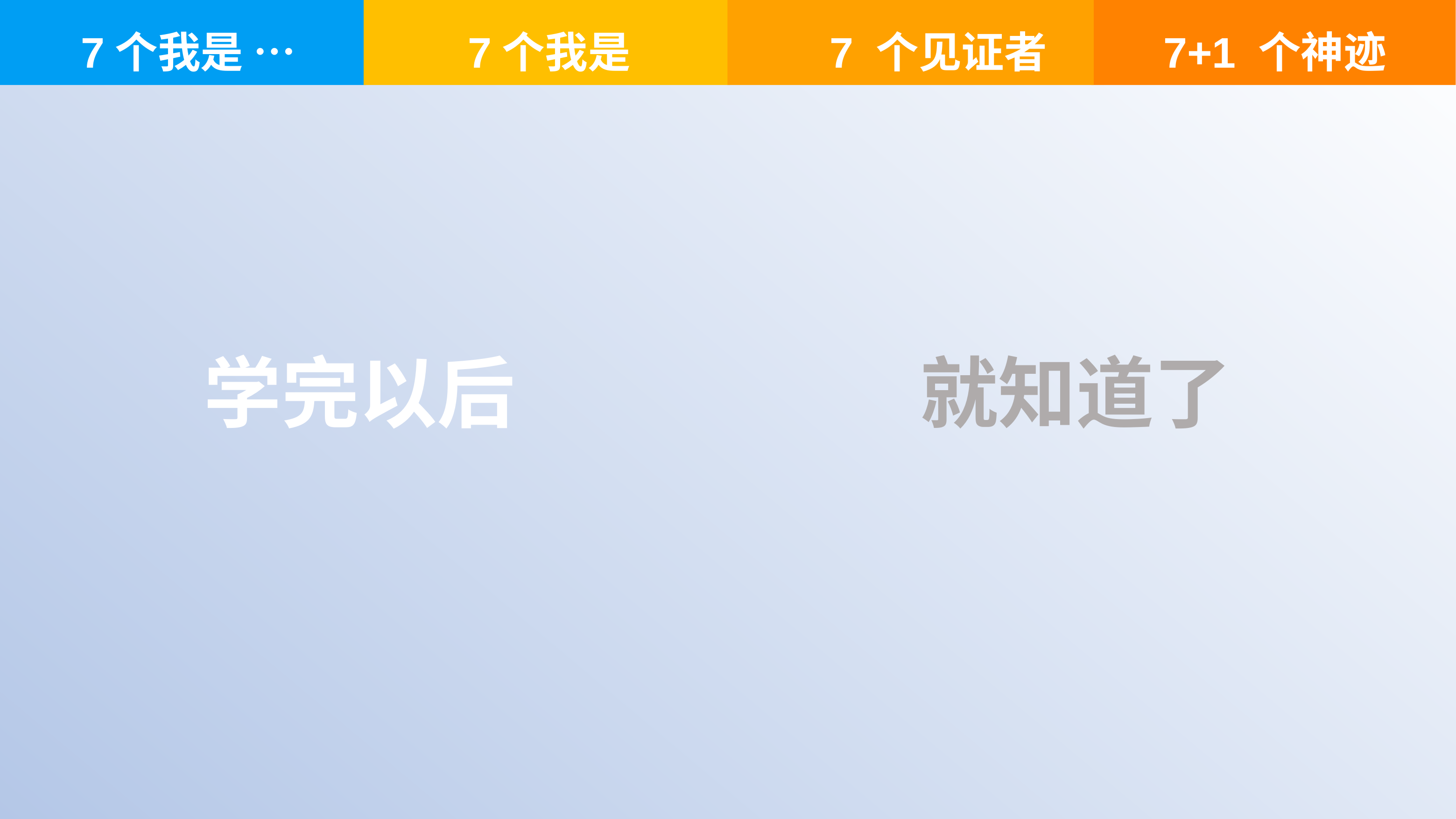

7个我是
7 个见证者
7+1 个神迹
7个我是 …
学完以后                       就知道了